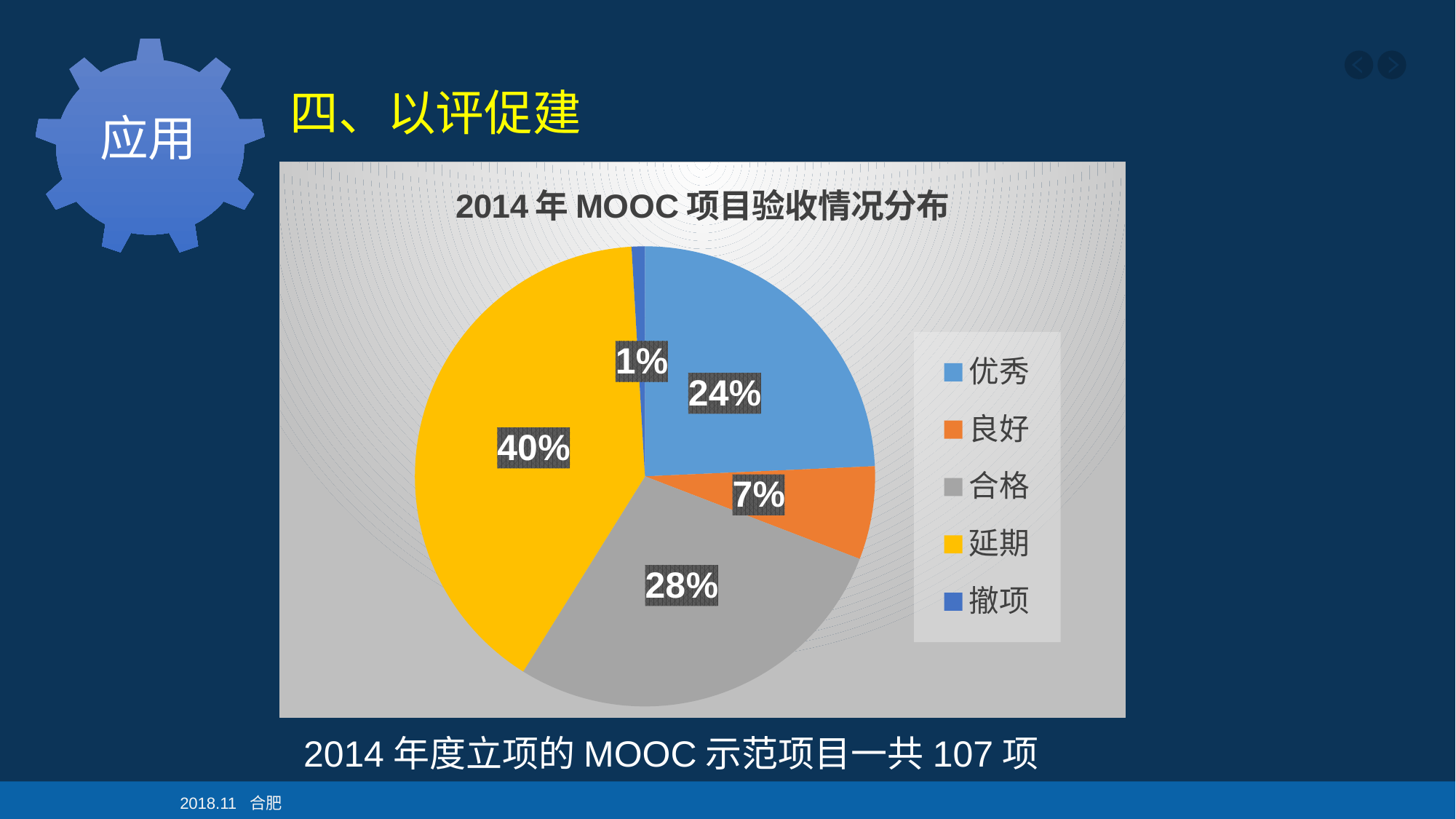

应用
四、以评促建

### Chart: 2014年MOOC项目验收情况分布

| Category | 项目数 |
|---|---|
| 优秀 | 26.0 |
| 良好 | 7.0 |
| 合格 | 30.0 |
| 延期 | 43.0 |
| 撤项 | 1.0 |
2014年度立项的MOOC示范项目一共107项